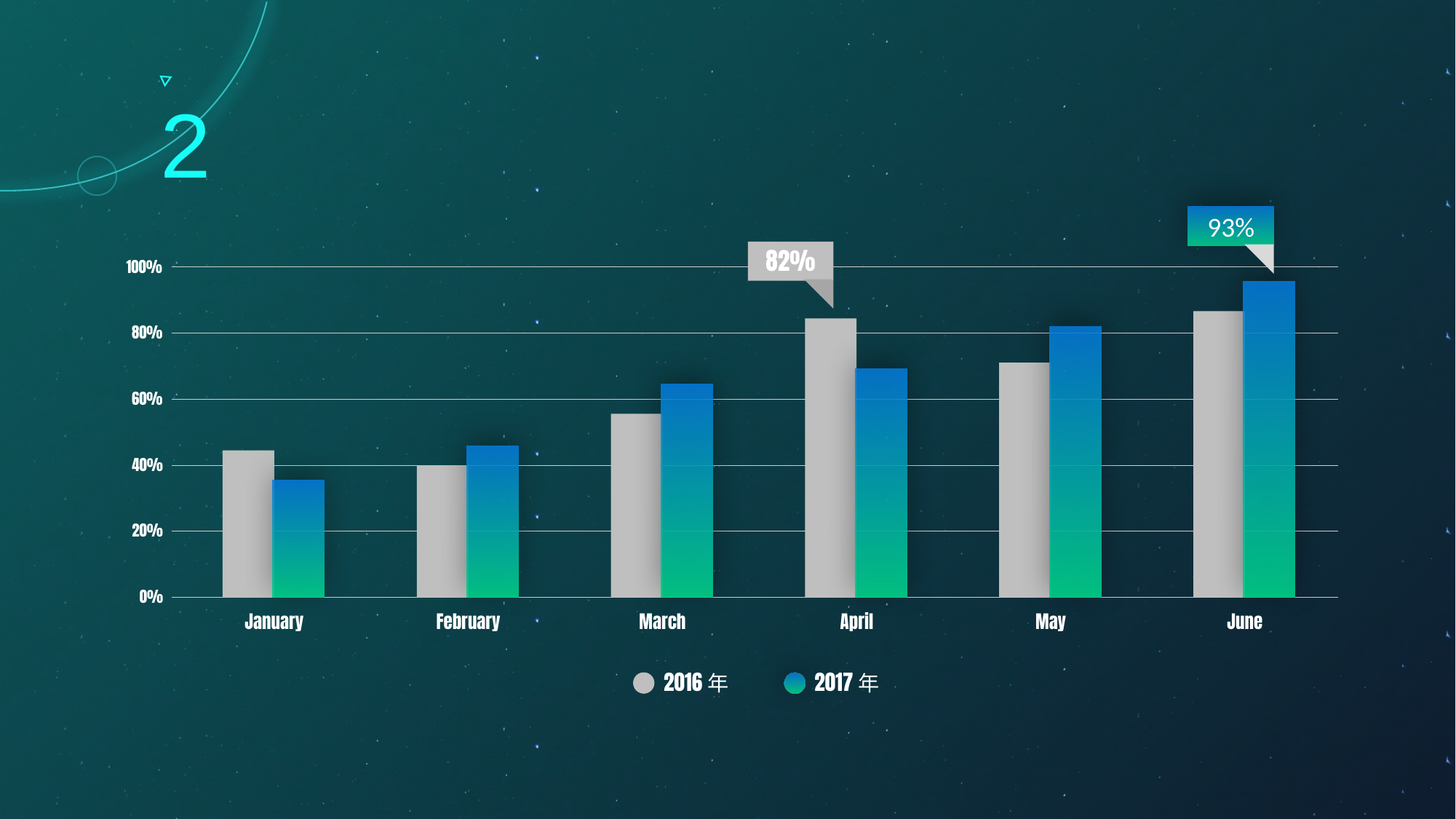

2

93%

82%

100%
80%
60%
40%
20%
0%
January
February
March
April
May
June

2016年

2017年